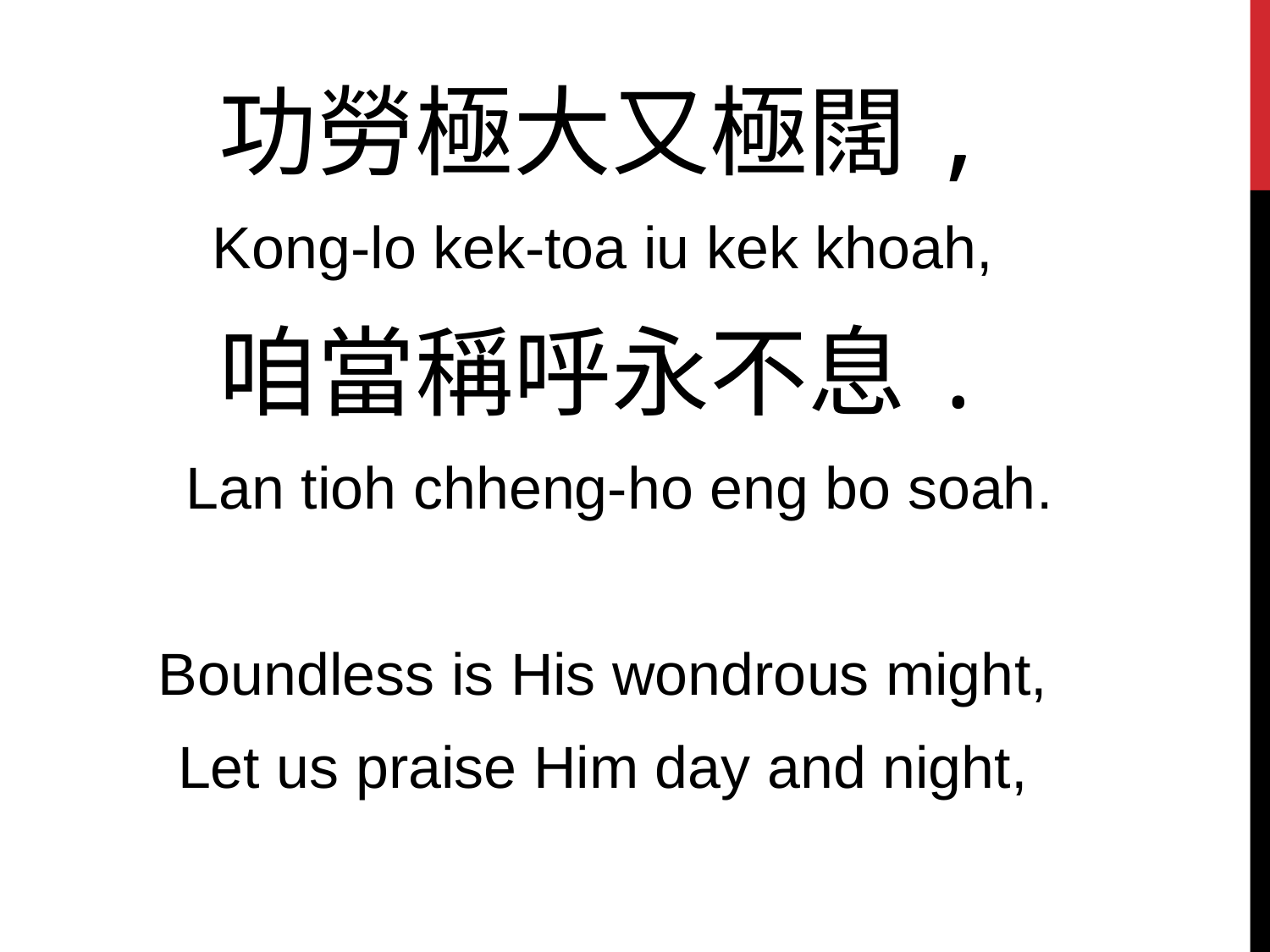

功勞極大又極闊,
Kong-lo kek-toa iu kek khoah,
咱當稱呼永不息.
      Lan tioh chheng-ho eng bo soah.

Boundless is His wondrous might,
Let us praise Him day and night,